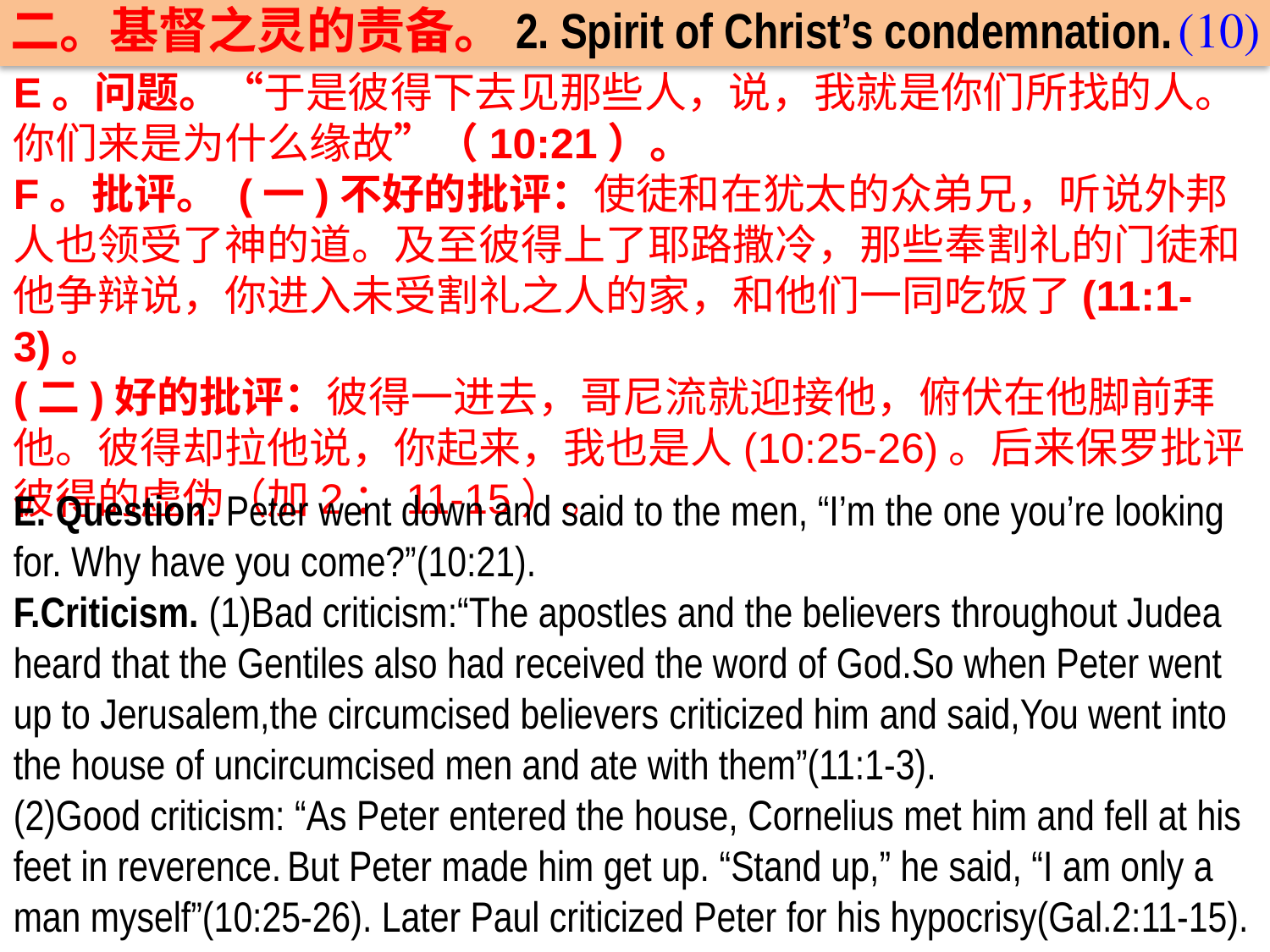

(10)
二。基督之灵的责备。2. Spirit of Christ’s condemnation.

E。问题。“于是彼得下去见那些人，说，我就是你们所找的人。你们来是为什么缘故”（10:21）。
F。批评。 (一)不好的批评：使徒和在犹太的众弟兄，听说外邦人也领受了神的道。及至彼得上了耶路撒冷，那些奉割礼的门徒和他争辩说，你进入未受割礼之人的家，和他们一同吃饭了(11:1-3)。
(二)好的批评：彼得一进去，哥尼流就迎接他，俯伏在他脚前拜他。彼得却拉他说，你起来，我也是人(10:25-26)。后来保罗批评彼得的虚伪（加2：11-15）。

E. Question. Peter went down and said to the men, “I’m the one you’re looking for. Why have you come?”(10:21).
F.Criticism. (1)Bad criticism:“The apostles and the believers throughout Judea heard that the Gentiles also had received the word of God.So when Peter went up to Jerusalem,the circumcised believers criticized him and said,You went into the house of uncircumcised men and ate with them”(11:1-3).
(2)Good criticism: “As Peter entered the house, Cornelius met him and fell at his feet in reverence. But Peter made him get up. “Stand up,” he said, “I am only a man myself”(10:25-26). Later Paul criticized Peter for his hypocrisy(Gal.2:11-15).